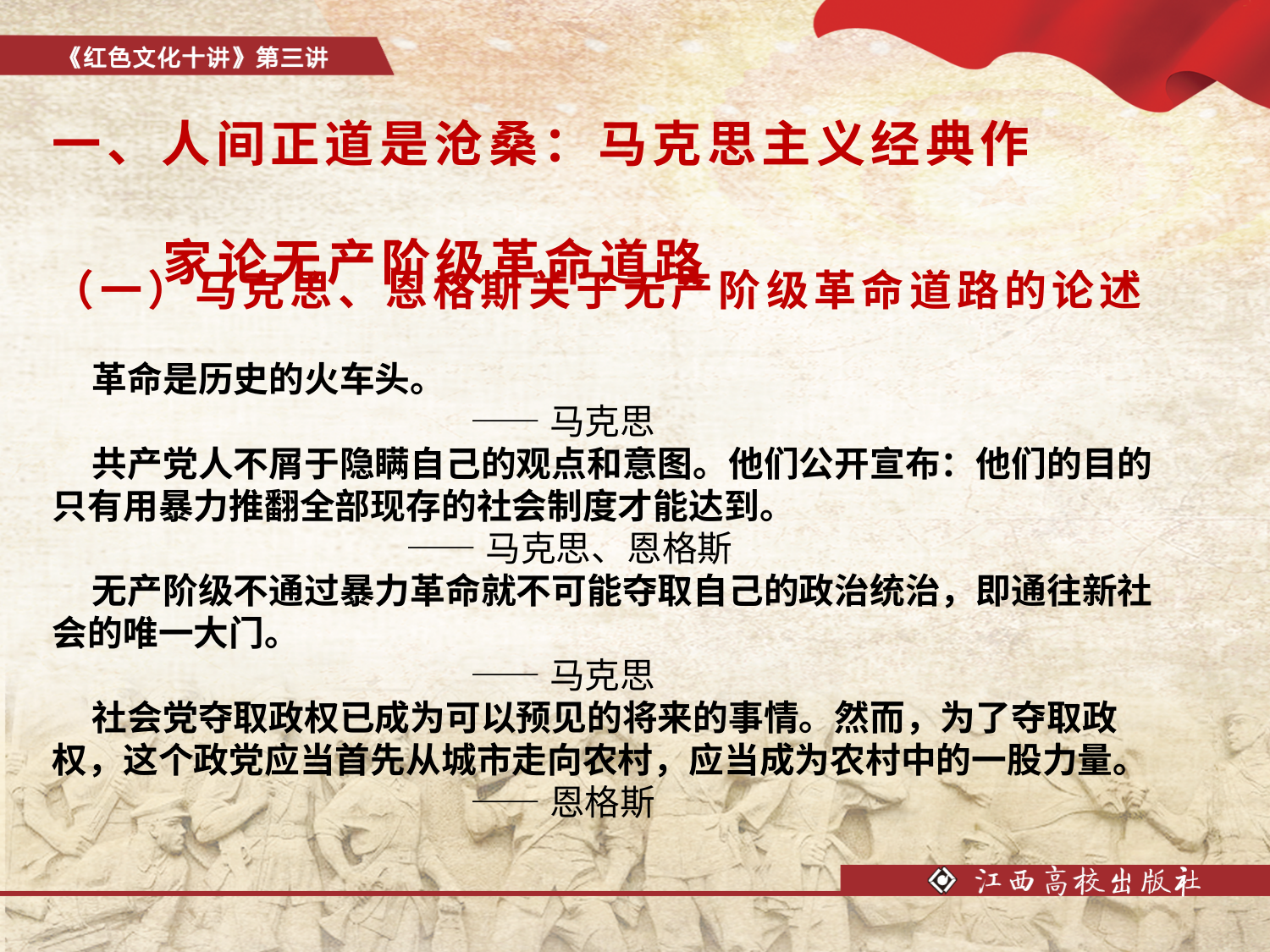

一、人间正道是沧桑：马克思主义经典作
      家论无产阶级革命道路
（一）马克思、恩格斯关于无产阶级革命道路的论述

    革命是历史的火车头。
                                                    ——马克思
    共产党人不屑于隐瞒自己的观点和意图。他们公开宣布：他们的目的只有用暴力推翻全部现存的社会制度才能达到。
                                            ——马克思、恩格斯
    无产阶级不通过暴力革命就不可能夺取自己的政治统治，即通往新社会的唯一大门。
                                                    ——马克思
    社会党夺取政权已成为可以预见的将来的事情。然而，为了夺取政权，这个政党应当首先从城市走向农村，应当成为农村中的一股力量。
                                                    ——恩格斯